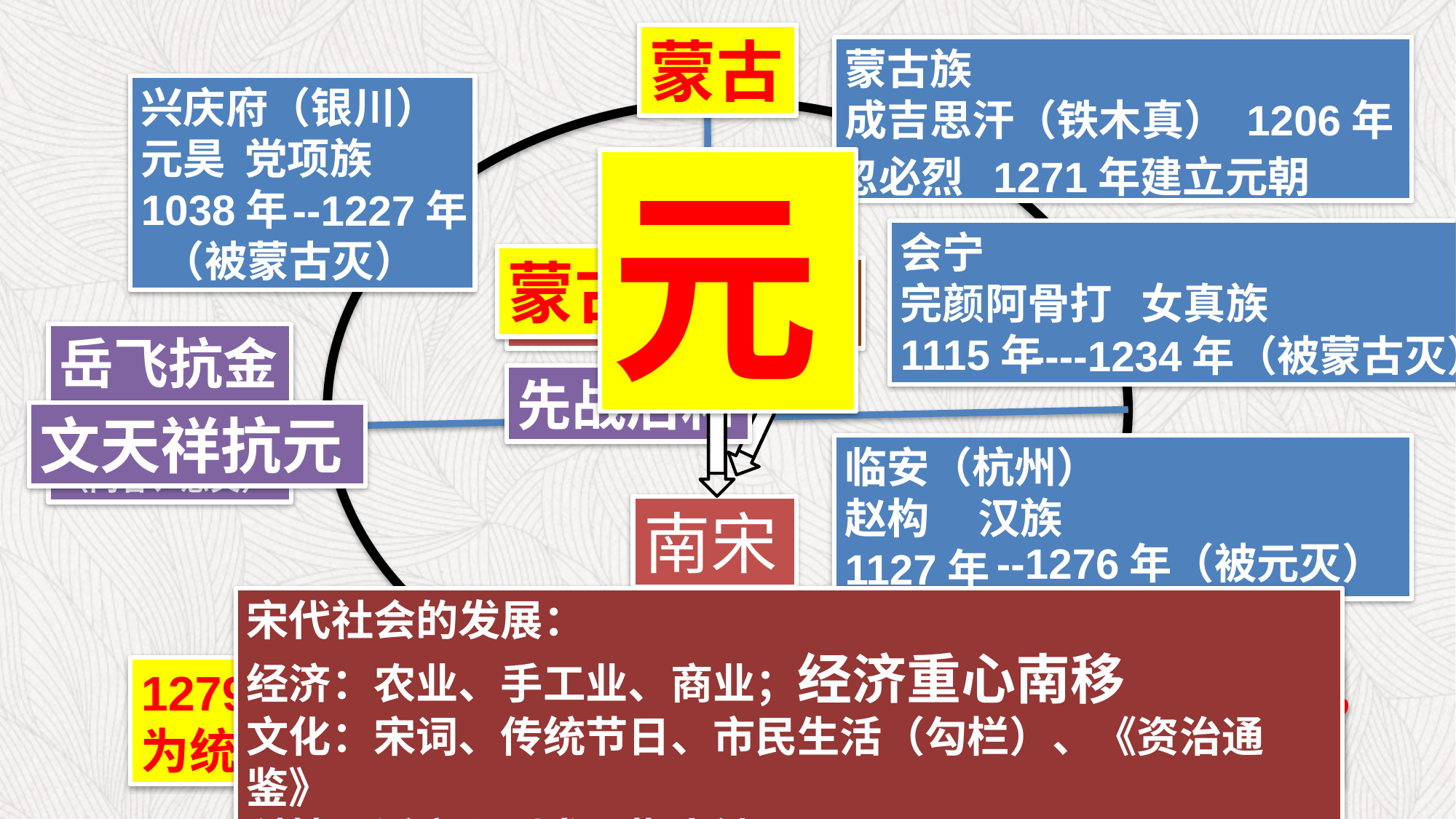

蒙古
蒙古族
成吉思汗（铁木真） 1206年

兴庆府（银川）
元昊  党项族
1038年

忽必烈  1271年建立元朝
元
           --1227年
（被蒙古灭）
会宁
完颜阿骨打   女真族
1115年
蒙古
西夏
金
岳飞抗金
宋金和议
（内容、意义）
----1234年（被蒙古灭）

先战后和
文天祥抗元
临安（杭州）
赵构     汉族
1127年
南宋
--1276年（被元灭）
宋代社会的发展：
经济：农业、手工业、商业；经济重心南移
文化：宋词、传统节日、市民生活（勾栏）、《资治通鉴》
科技：活字印刷术、指南针
1279年元朝统一全国，结束了五代十国以来的分裂局面，为统一多民族国家的发展奠定了基础